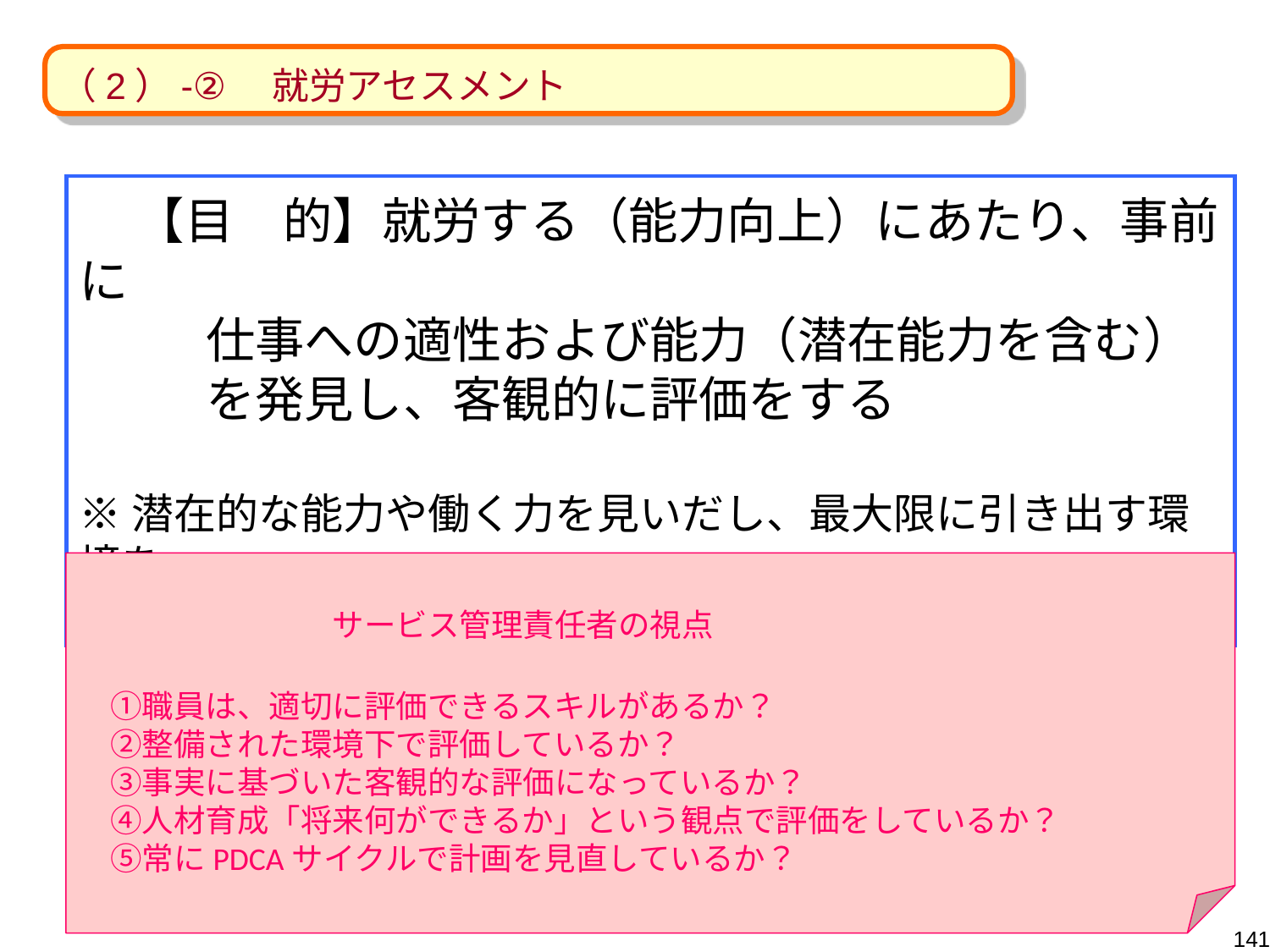

（2）-②　就労アセスメント
　【目　的】就労する（能力向上）にあたり、事前に
	仕事への適性および能力（潜在能力を含む）
	を発見し、客観的に評価をする

※潜在的な能力や働く力を見いだし、最大限に引き出す環境を
　　整えているか

		サービス管理責任者の視点

　①職員は、適切に評価できるスキルがあるか？
　②整備された環境下で評価しているか？
　③事実に基づいた客観的な評価になっているか？
　④人材育成「将来何ができるか」という観点で評価をしているか？
　⑤常にPDCAサイクルで計画を見直しているか？
141